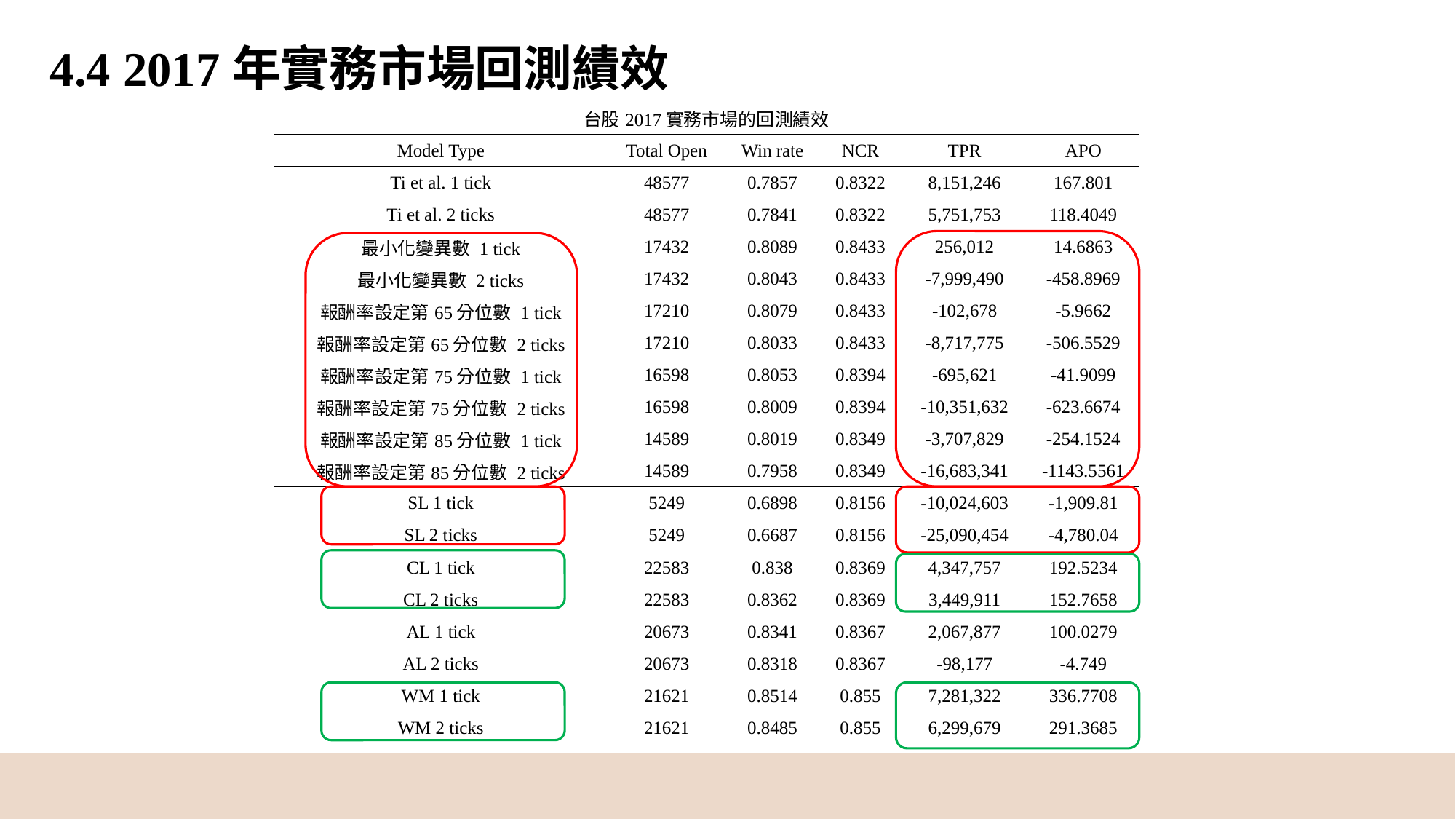

4.4 2017年實務市場回測績效
| 台股2017實務市場的回測績效 |  |  |  |  |  |
| --- | --- | --- | --- | --- | --- |
| Model Type | Total Open | Win rate | NCR | TPR | APO |
| Ti et al. 1 tick | 48577 | 0.7857 | 0.8322 | 8,151,246 | 167.801 |
| Ti et al. 2 ticks | 48577 | 0.7841 | 0.8322 | 5,751,753 | 118.4049 |
| 最小化變異數 1 tick | 17432 | 0.8089 | 0.8433 | 256,012 | 14.6863 |
| 最小化變異數 2 ticks | 17432 | 0.8043 | 0.8433 | -7,999,490 | -458.8969 |
| 報酬率設定第65分位數 1 tick | 17210 | 0.8079 | 0.8433 | -102,678 | -5.9662 |
| 報酬率設定第65分位數 2 ticks | 17210 | 0.8033 | 0.8433 | -8,717,775 | -506.5529 |
| 報酬率設定第75分位數 1 tick | 16598 | 0.8053 | 0.8394 | -695,621 | -41.9099 |
| 報酬率設定第75分位數 2 ticks | 16598 | 0.8009 | 0.8394 | -10,351,632 | -623.6674 |
| 報酬率設定第85分位數 1 tick | 14589 | 0.8019 | 0.8349 | -3,707,829 | -254.1524 |
| 報酬率設定第85分位數 2 ticks | 14589 | 0.7958 | 0.8349 | -16,683,341 | -1143.5561 |
| SL 1 tick | 5249 | 0.6898 | 0.8156 | -10,024,603 | -1,909.81 |
| SL 2 ticks | 5249 | 0.6687 | 0.8156 | -25,090,454 | -4,780.04 |
| CL 1 tick | 22583 | 0.838 | 0.8369 | 4,347,757 | 192.5234 |
| CL 2 ticks | 22583 | 0.8362 | 0.8369 | 3,449,911 | 152.7658 |
| AL 1 tick | 20673 | 0.8341 | 0.8367 | 2,067,877 | 100.0279 |
| AL 2 ticks | 20673 | 0.8318 | 0.8367 | -98,177 | -4.749 |
| WM 1 tick | 21621 | 0.8514 | 0.855 | 7,281,322 | 336.7708 |
| WM 2 ticks | 21621 | 0.8485 | 0.855 | 6,299,679 | 291.3685 |